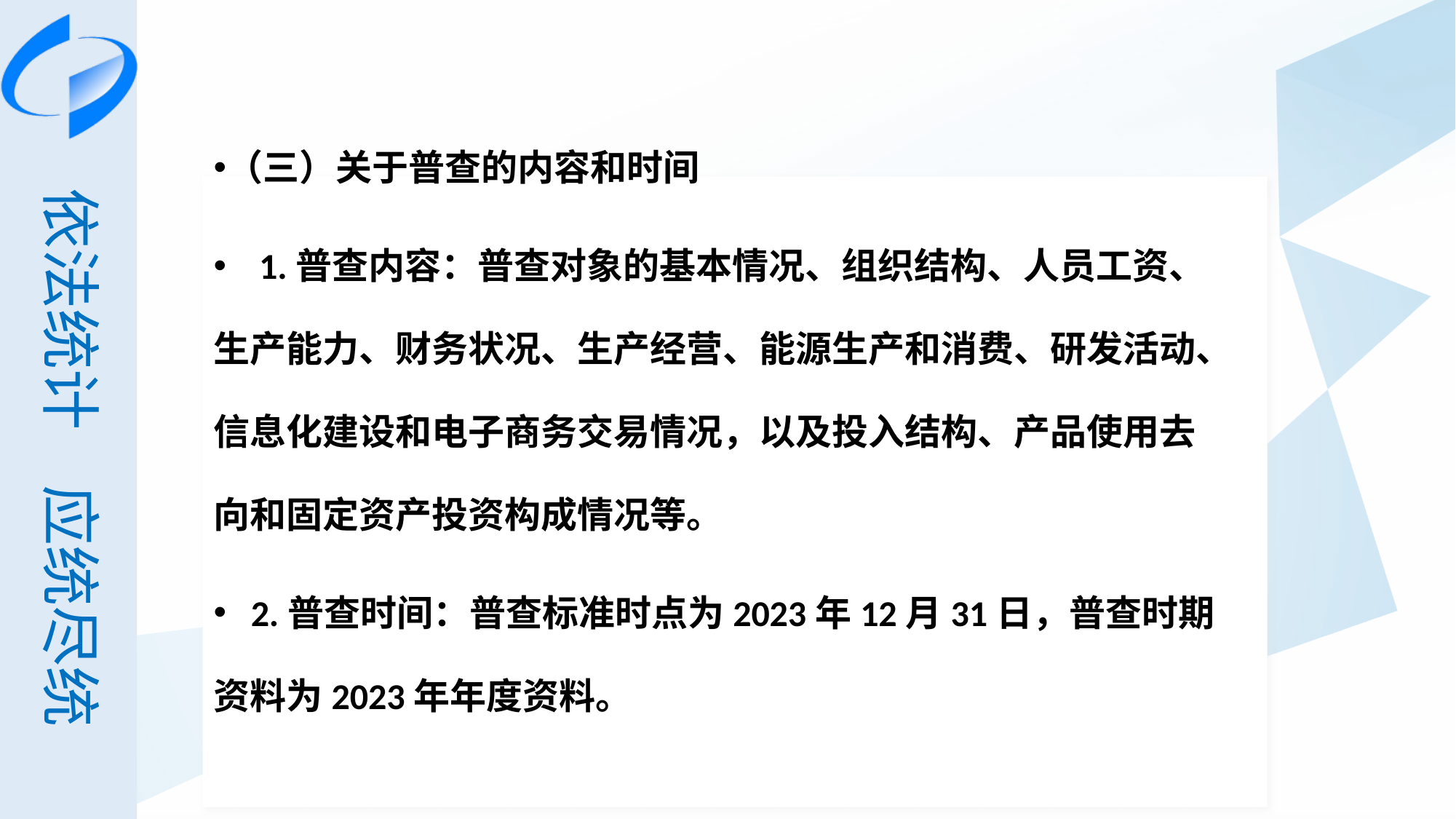

（三）关于普查的内容和时间
    1.普查内容：普查对象的基本情况、组织结构、人员工资、生产能力、财务状况、生产经营、能源生产和消费、研发活动、信息化建设和电子商务交易情况，以及投入结构、产品使用去向和固定资产投资构成情况等。
   2.普查时间：普查标准时点为2023年12月31日，普查时期资料为2023年年度资料。